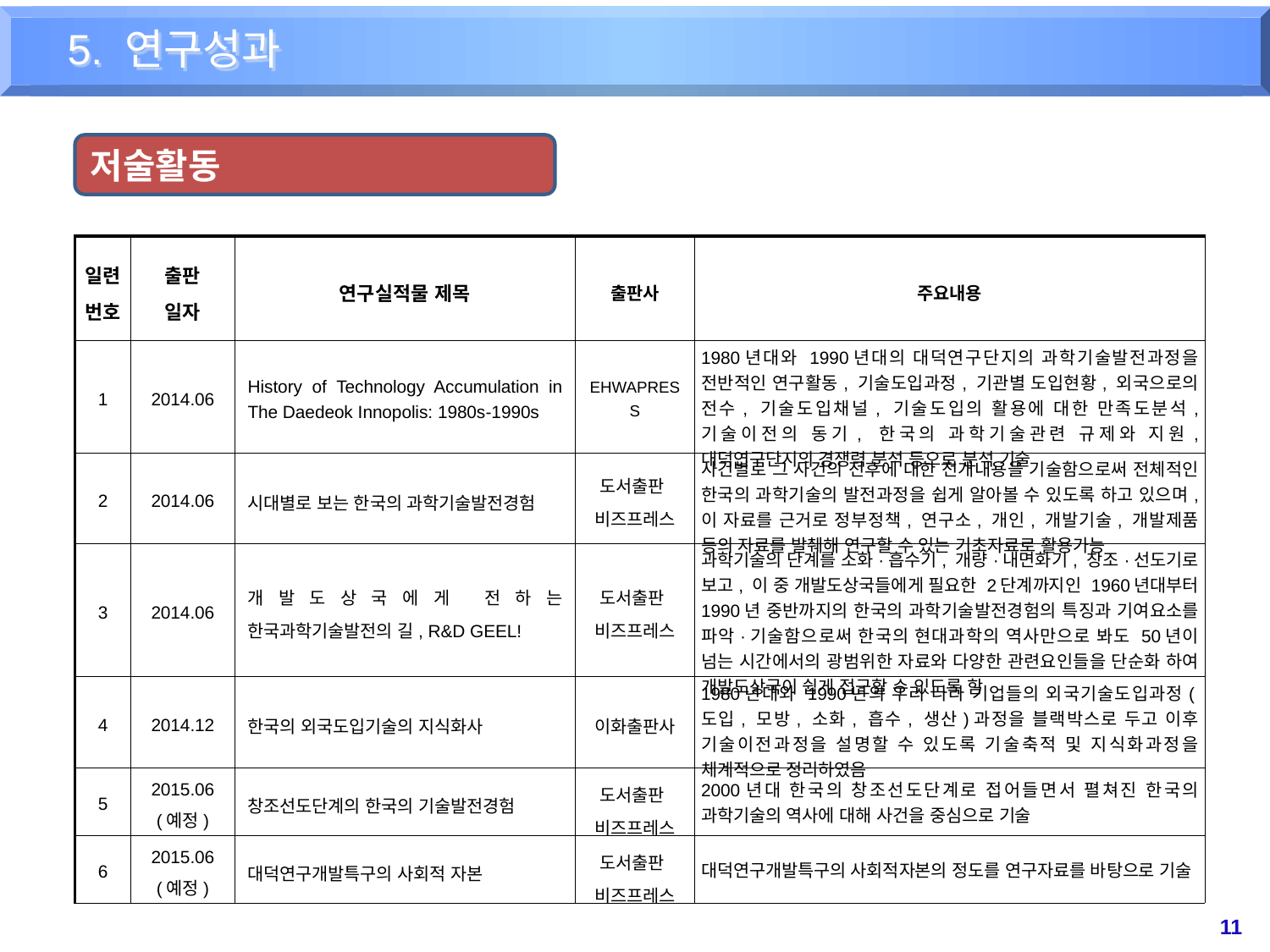

5. 연구성과
저술활동
| 일련 번호 | 출판 일자 | 연구실적물 제목 | 출판사 | 주요내용 |
| --- | --- | --- | --- | --- |
| 1 | 2014.06 | History of Technology Accumulation in The Daedeok Innopolis: 1980s-1990s | EHWAPRESS | 1980년대와 1990년대의 대덕연구단지의 과학기술발전과정을 전반적인 연구활동, 기술도입과정, 기관별 도입현황, 외국으로의 전수, 기술도입채널, 기술도입의 활용에 대한 만족도분석, 기술이전의 동기, 한국의 과학기술관련 규제와 지원, 대덕연구단지의 경쟁력 분석 등으로 분석 기술 |
| 2 | 2014.06 | 시대별로 보는 한국의 과학기술발전경험 | 도서출판 비즈프레스 | 사건별로 그 사건의 전후에 대한 전개내용을 기술함으로써 전체적인 한국의 과학기술의 발전과정을 쉽게 알아볼 수 있도록 하고 있으며, 이 자료를 근거로 정부정책, 연구소, 개인, 개발기술, 개발제품 등의 자료를 발췌해 연구할 수 있는 기초자료로 활용가능 |
| 3 | 2014.06 | 개발도상국에게 전하는 한국과학기술발전의 길, R&D GEEL! | 도서출판 비즈프레스 | 과학기술의 단계를 소화·흡수기, 개량·내면화기, 창조·선도기로 보고, 이 중 개발도상국들에게 필요한 2단계까지인 1960년대부터 1990년 중반까지의 한국의 과학기술발전경험의 특징과 기여요소를 파악·기술함으로써 한국의 현대과학의 역사만으로 봐도 50년이 넘는 시간에서의 광범위한 자료와 다양한 관련요인들을 단순화 하여 개발도상국이 쉽게 접근할 수 있도록 함 |
| 4 | 2014.12 | 한국의 외국도입기술의 지식화사 | 이화출판사 | 1980년대와 1990년의 우리 나라 기업들의 외국기술도입과정(도입, 모방, 소화, 흡수, 생산)과정을 블랙박스로 두고 이후 기술이전과정을 설명할 수 있도록 기술축적 및 지식화과정을 체계적으로 정리하였음 |
| 5 | 2015.06 (예정) | 창조선도단계의 한국의 기술발전경험 | 도서출판 비즈프레스 | 2000년대 한국의 창조선도단계로 접어들면서 펼쳐진 한국의 과학기술의 역사에 대해 사건을 중심으로 기술 |
| 6 | 2015.06 (예정) | 대덕연구개발특구의 사회적 자본 | 도서출판 비즈프레스 | 대덕연구개발특구의 사회적자본의 정도를 연구자료를 바탕으로 기술 |
11